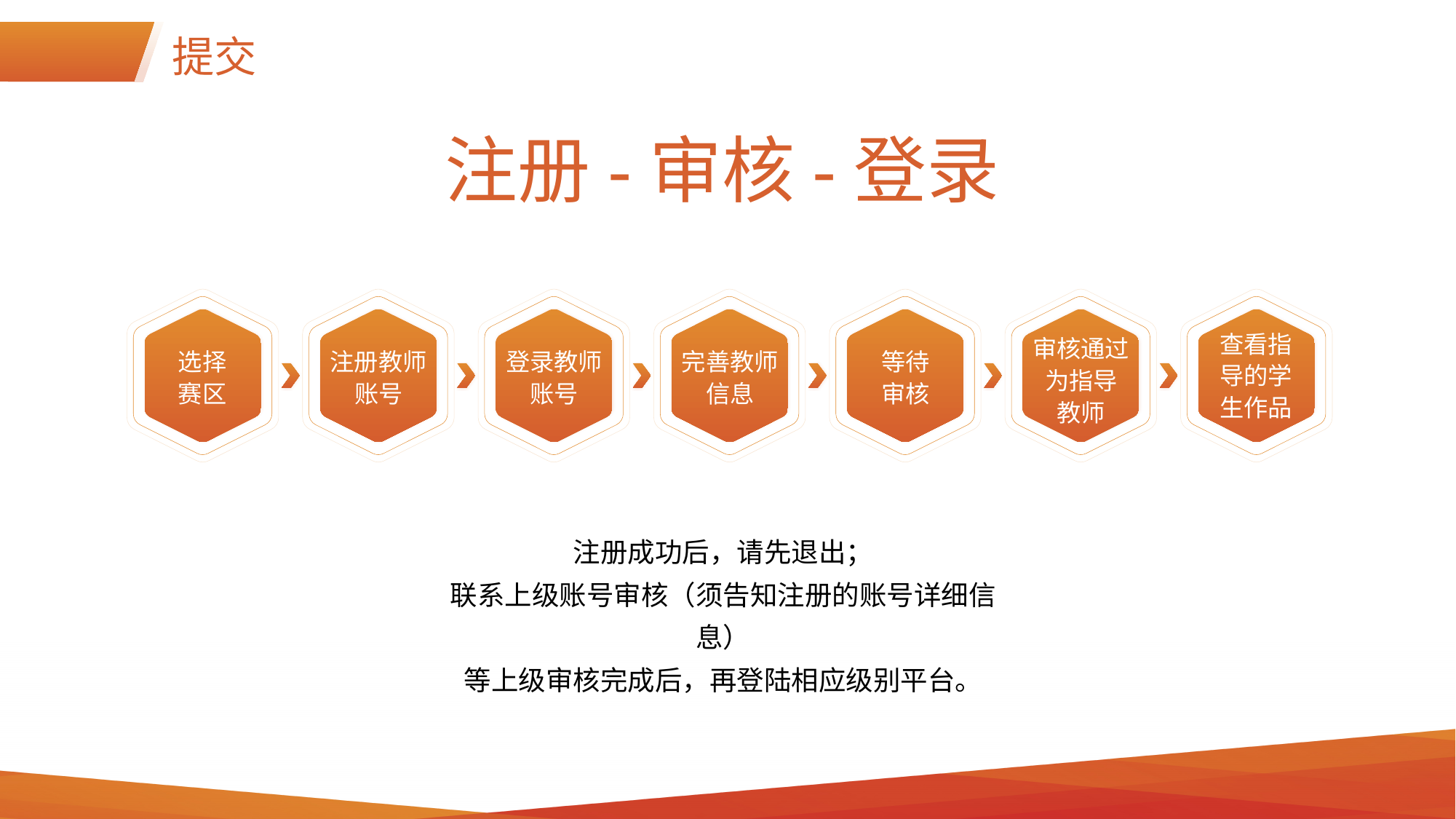

提交
注册-审核-登录

选择
赛区

注册教师
账号

登录教师
账号

完善教师
信息

等待
审核

审核通过
为指导
教师

查看指
导的学
生作品

注册成功后，请先退出；
联系上级账号审核（须告知注册的账号详细信息）
等上级审核完成后，再登陆相应级别平台。